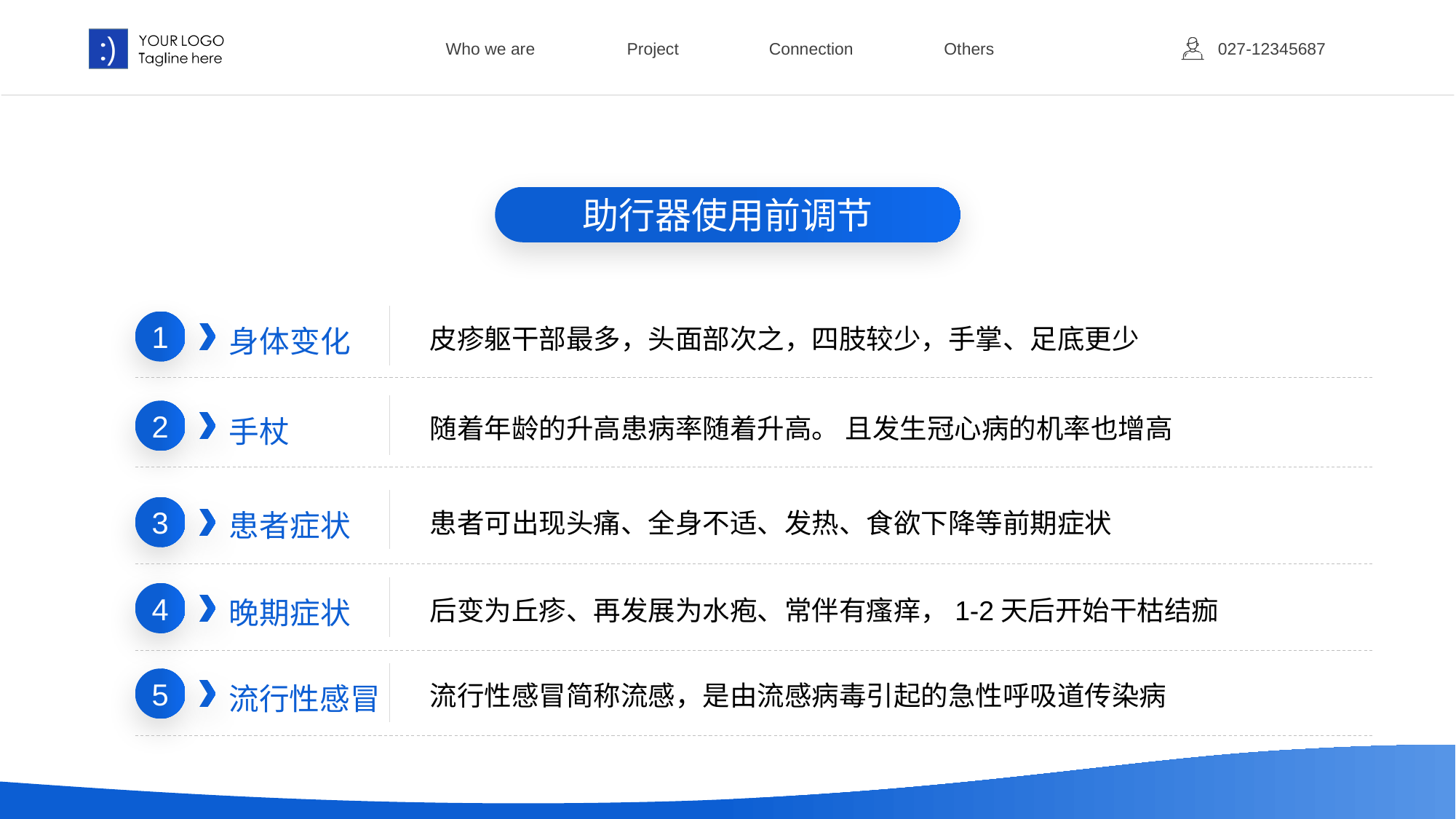

Who we are
Project
Connection
Others
027-12345687

助行器使用前调节
身体变化
1
皮疹躯干部最多，头面部次之，四肢较少，手掌、足底更少

手杖
2
随着年龄的升高患病率随着升高。 且发生冠心病的机率也增高

患者症状
患者可出现头痛、全身不适、发热、食欲下降等前期症状
3

晚期症状
4
后变为丘疹、再发展为水疱、常伴有瘙痒，1-2天后开始干枯结痂

流行性感冒
5
流行性感冒简称流感，是由流感病毒引起的急性呼吸道传染病